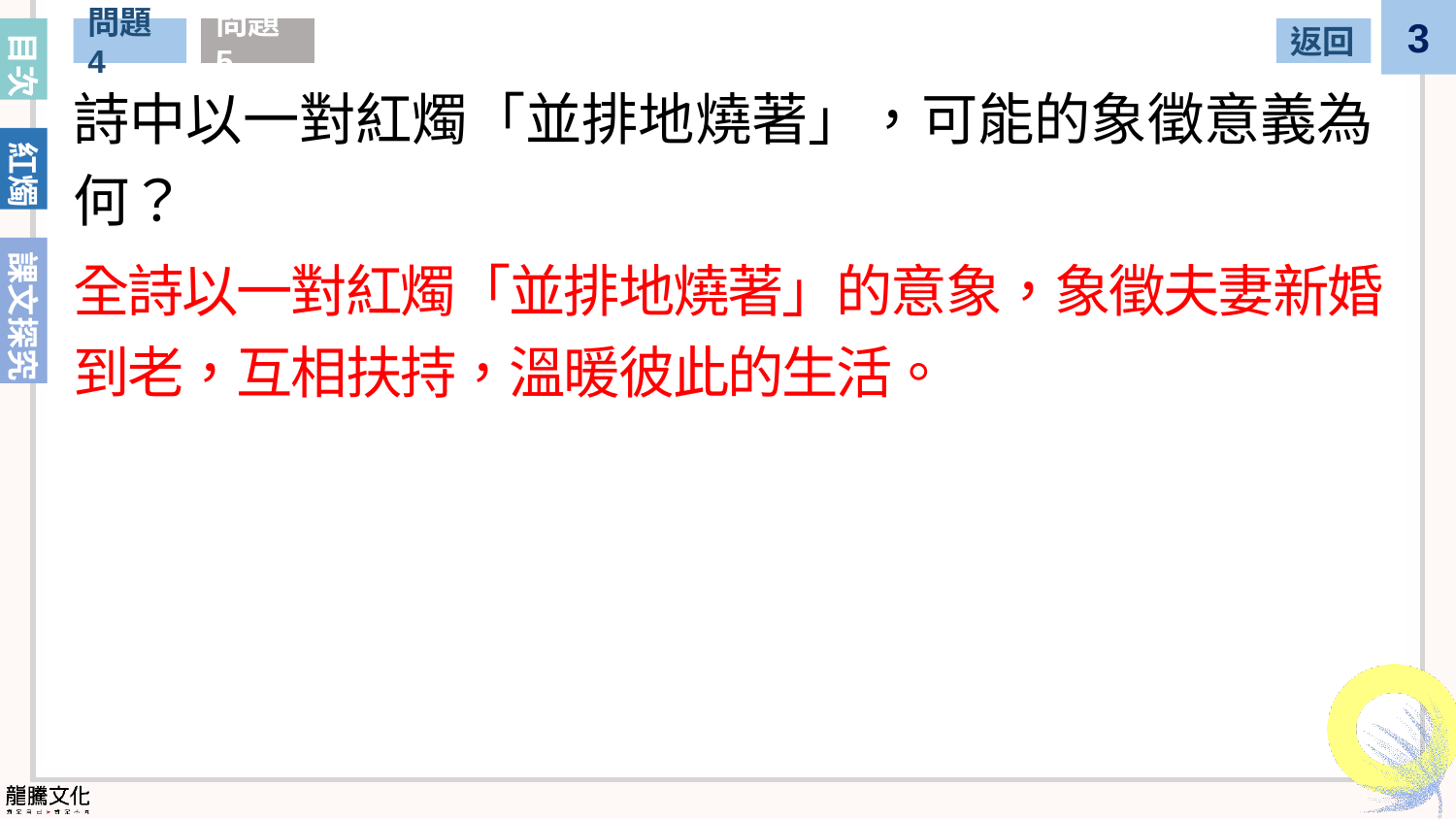

問題4
問題5
返回
詩中以一對紅燭「並排地燒著」，可能的象徵意義為何？
全詩以一對紅燭「並排地燒著」的意象，象徵夫妻新婚到老，互相扶持，溫暖彼此的生活。